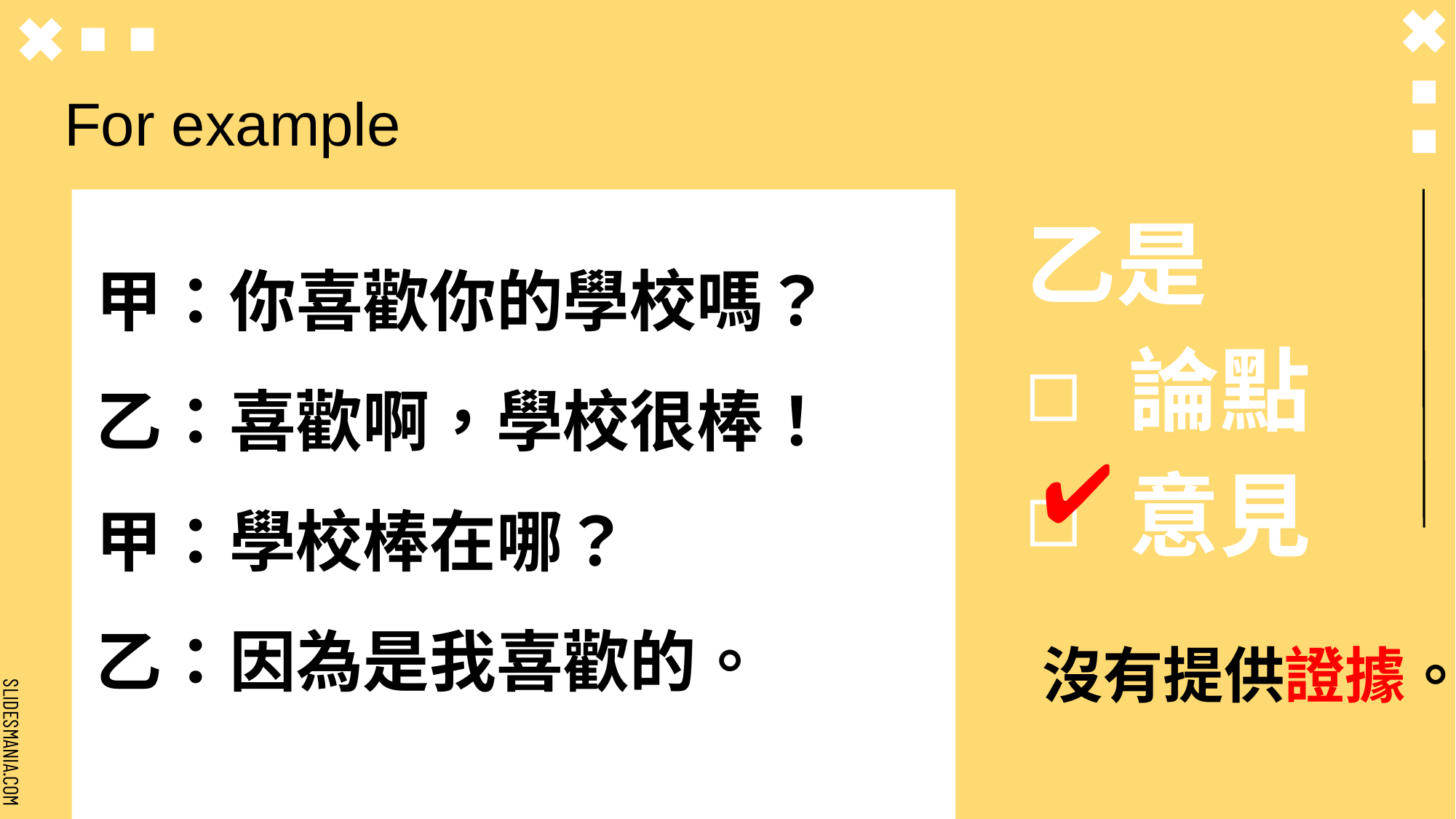

# For example
乙是
◻ 論點
◻ 意見

甲：你喜歡你的學校嗎？
乙：喜歡啊，學校很棒！
甲：學校棒在哪？
乙：因為是我喜歡的。
✔

沒有提供證據。